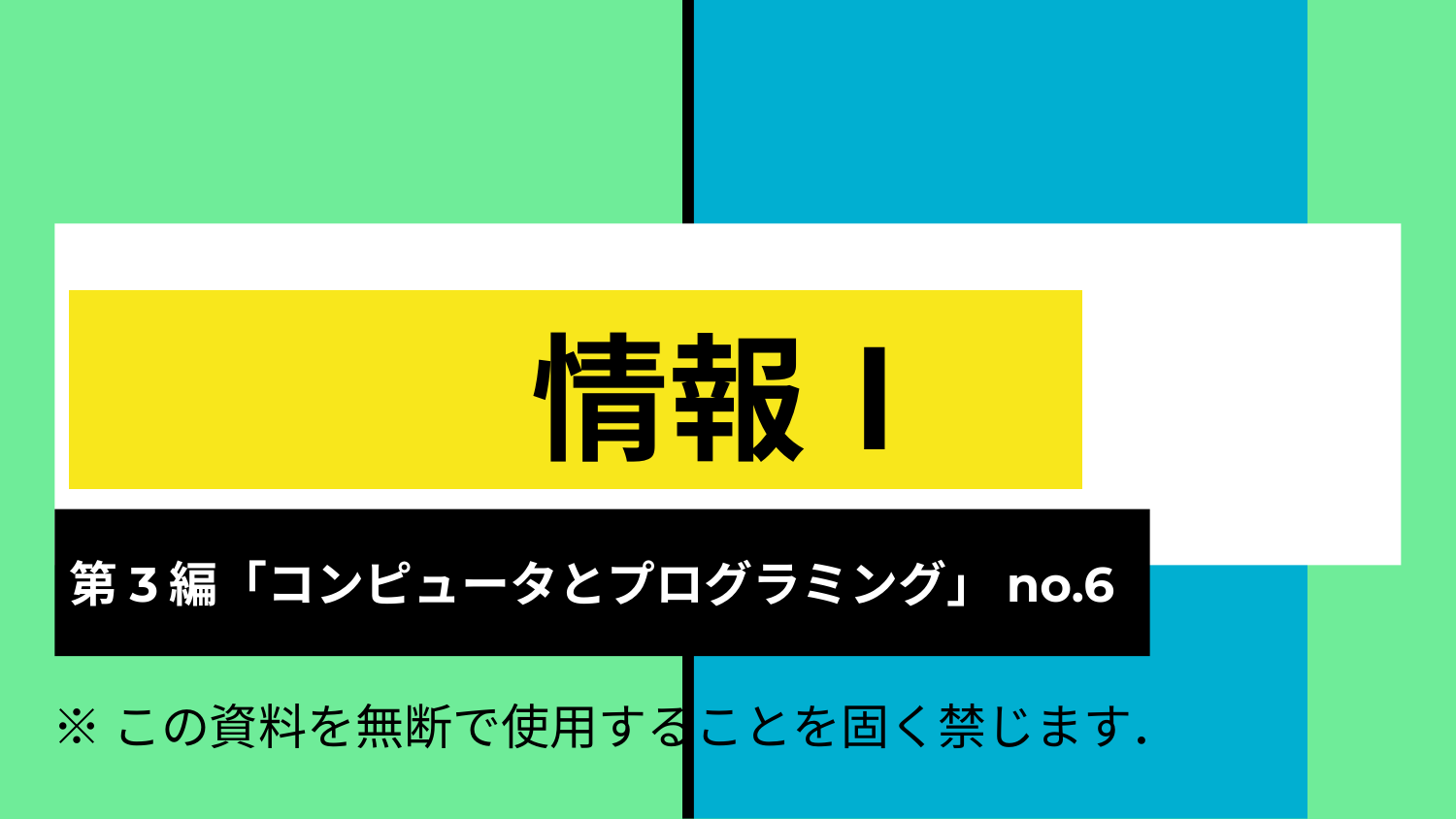

# 情報Ⅰ
第3編「コンピュータとプログラミング」no.6
※この資料を無断で使用することを固く禁じます．